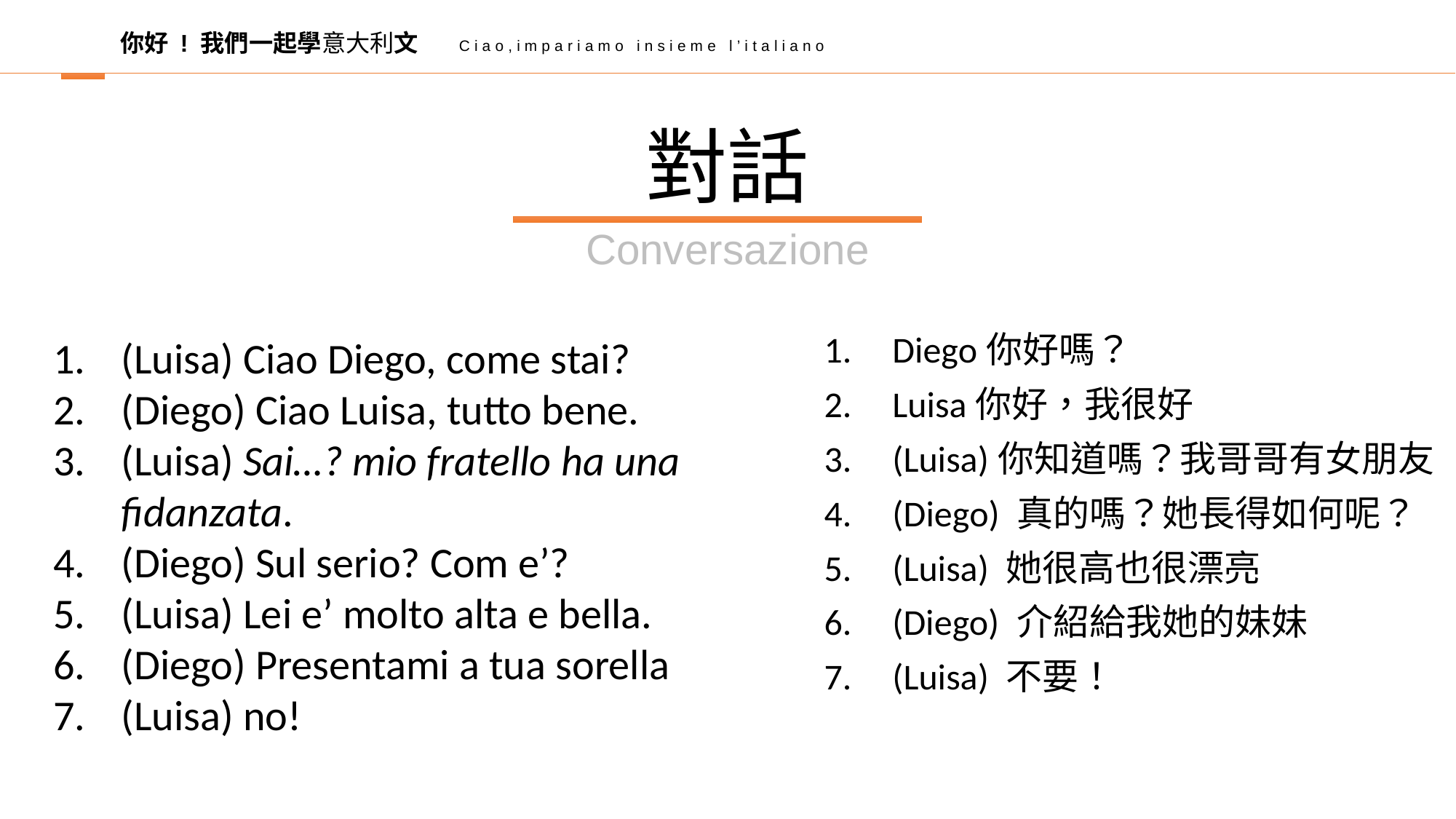

你好 ! 我們一起學意大利文
Ciao,impariamo insieme l’italiano

對話
Conversazione

(Luisa) Ciao Diego, come stai?
(Diego) Ciao Luisa, tutto bene.
(Luisa) Sai…? mio fratello ha una fidanzata.
(Diego) Sul serio? Com e’?
(Luisa) Lei e’ molto alta e bella.
(Diego) Presentami a tua sorella
(Luisa) no!
Diego你好嗎？
Luisa你好，我很好
(Luisa)你知道嗎？我哥哥有女朋友
(Diego) 真的嗎？她長得如何呢？
(Luisa) 她很高也很漂亮
(Diego) 介紹給我她的妹妹
(Luisa) 不要！